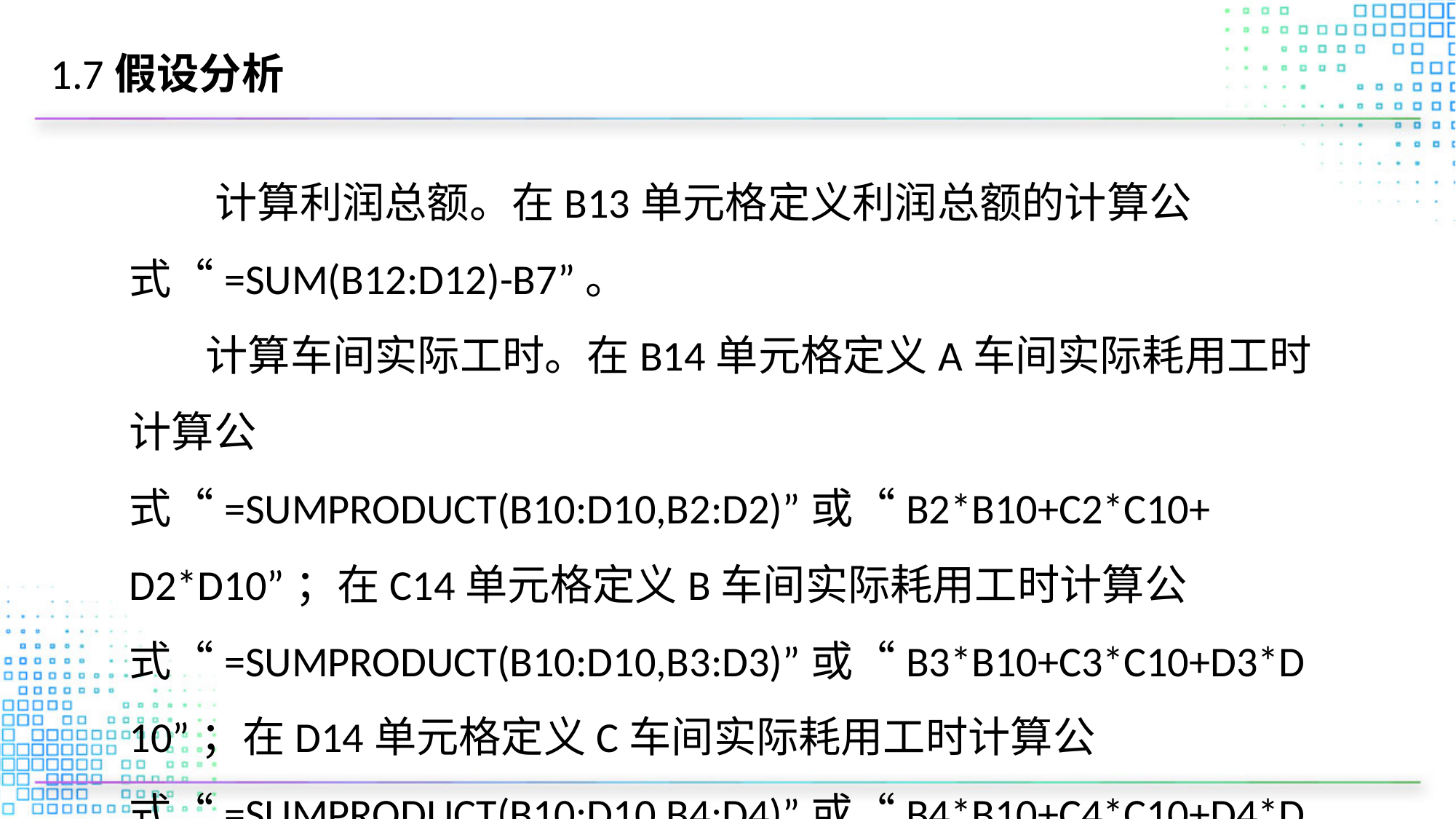

# 1.7假设分析
        计算利润总额。在B13单元格定义利润总额的计算公式“=SUM(B12:D12)-B7”。
       计算车间实际工时。在B14单元格定义A车间实际耗用工时计算公式“=SUMPRODUCT(B10:D10,B2:D2)”或“B2*B10+C2*C10+ D2*D10”；在C14单元格定义B车间实际耗用工时计算公式“=SUMPRODUCT(B10:D10,B3:D3)”或“B3*B10+C3*C10+D3*D10”；在D14单元格定义C车间实际耗用工时计算公式“=SUMPRODUCT(B10:D10,B4:D4)”或“B4*B10+C4*C10+D4*D10”。